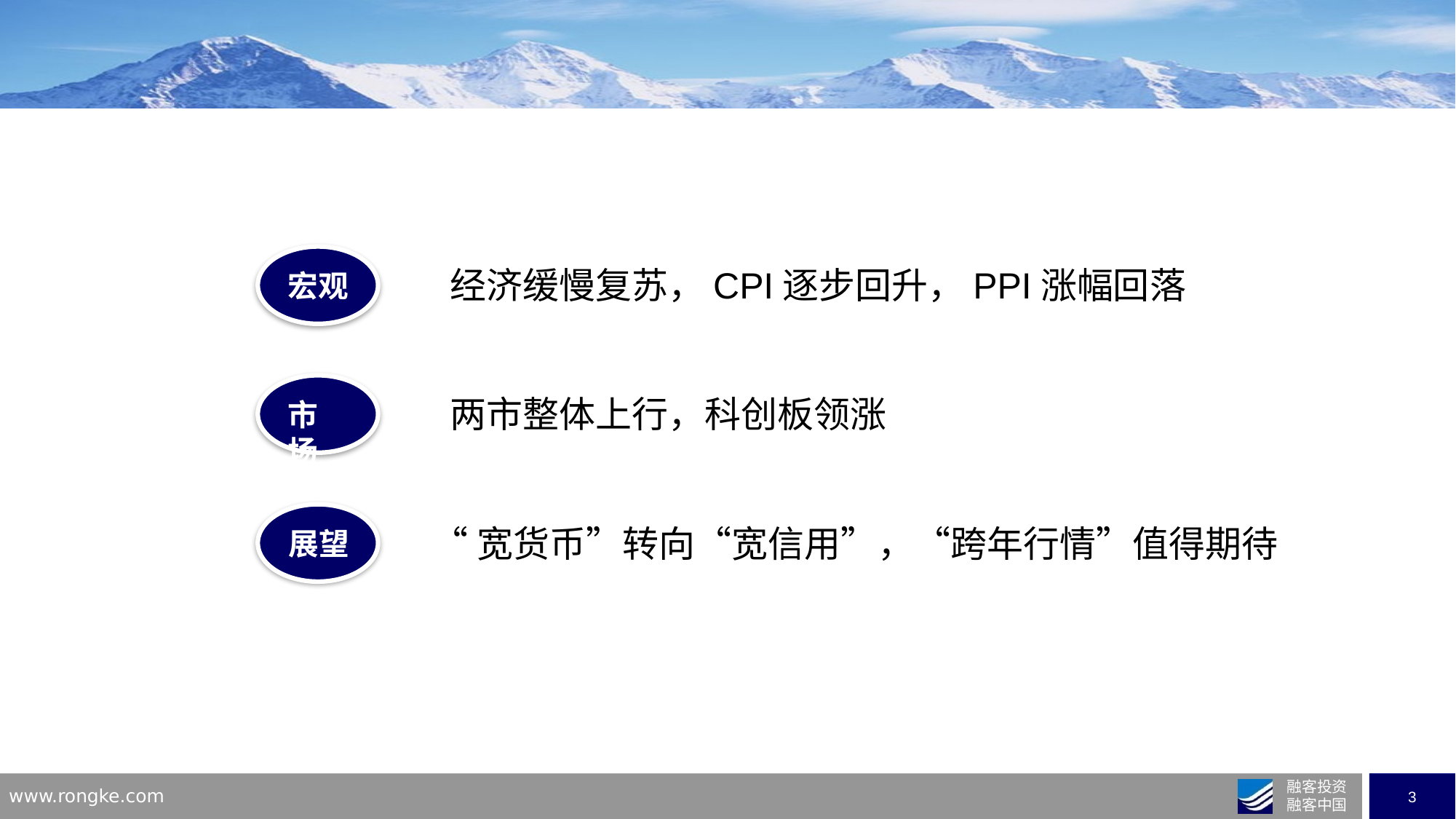

经济缓慢复苏，CPI逐步回升，PPI涨幅回落
宏观

两市整体上行，科创板领涨
市场

“宽货币”转向“宽信用”，“跨年行情”值得期待
展望